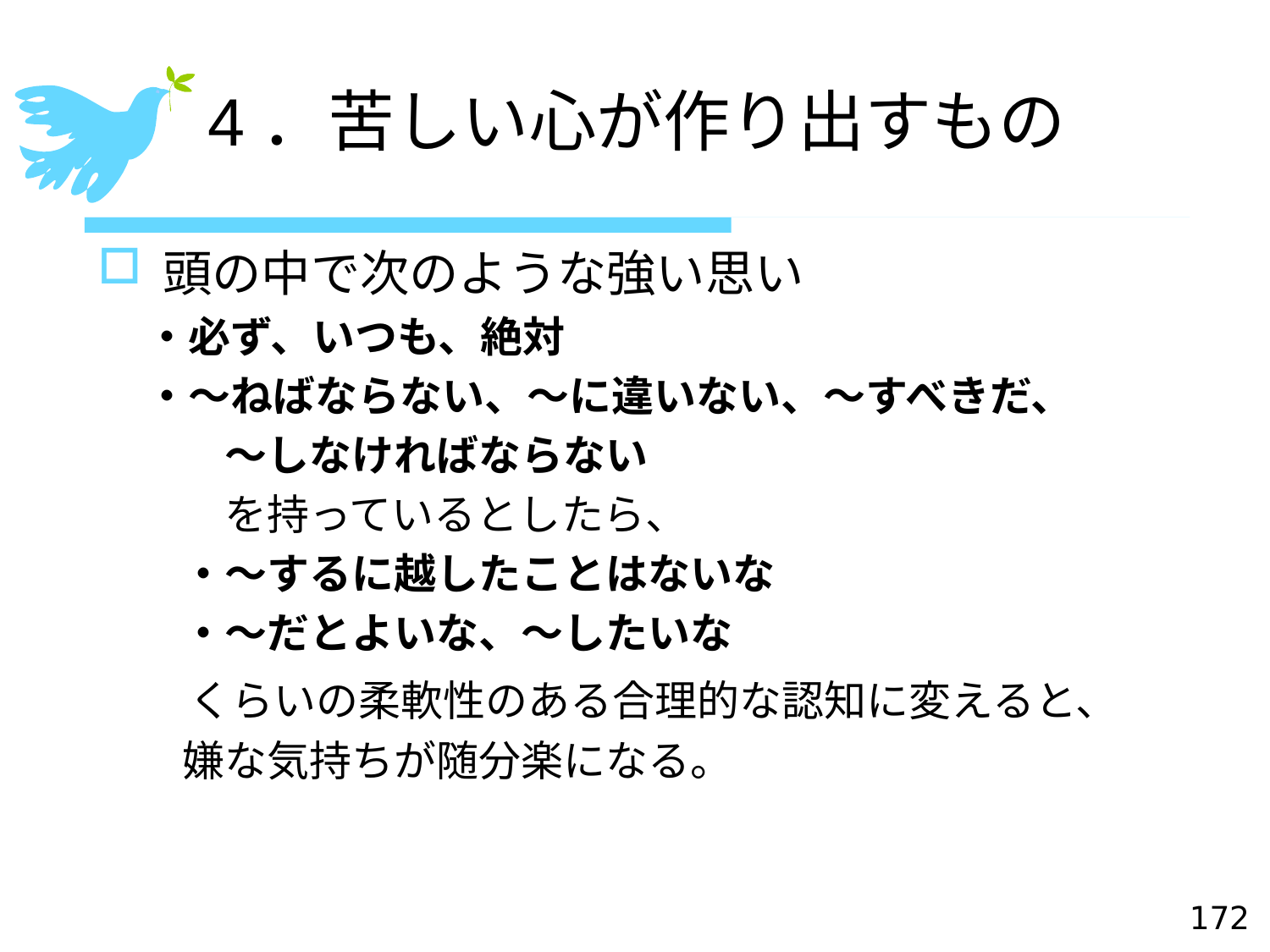

# 4．苦しい心が作り出すもの
頭の中で次のような強い思い
    ・必ず、いつも、絶対
    ・〜ねばならない、〜に違いない、〜すべきだ、
　　　〜しなければならない
　　　を持っているとしたら、
　　・〜するに越したことはないな
　　・〜だとよいな、〜したいな
　　くらいの柔軟性のある合理的な認知に変えると、
　　嫌な気持ちが随分楽になる。
172